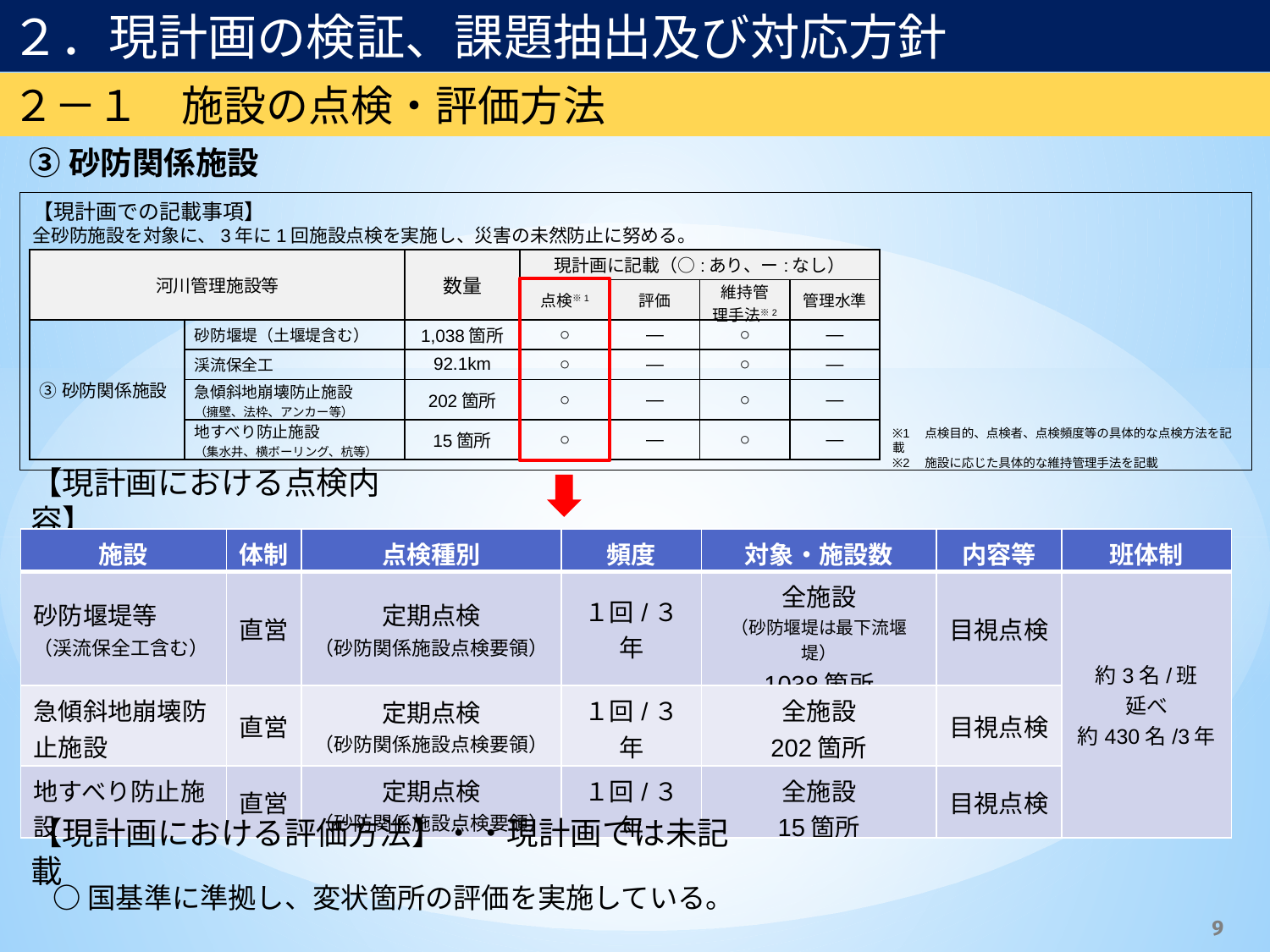

２．現計画の検証、課題抽出及び対応方針
２－１　施設の点検・評価方法
③砂防関係施設
【現計画での記載事項】
全砂防施設を対象に、3年に1回施設点検を実施し、災害の未然防止に努める。
| 河川管理施設等 | 河川管理施設等 | 数量 | 現計画に記載（○:あり、ー:なし） |  |  |  |
| --- | --- | --- | --- | --- | --- | --- |
|  |  |  | 点検※1 | 評価 | 維持管 理手法※2 | 管理水準 |
| ③砂防関係施設 | 砂防堰堤（土堰堤含む） | 1,038箇所 | ○ | ― | ○ | ― |
|  | 渓流保全工 | 92.1km | ○ | ― | ○ | ― |
|  | 急傾斜地崩壊防止施設 （擁壁、法枠、アンカー等） | 202箇所 | ○ | ― | ○ | ― |
|  | 地すべり防止施設 （集水井、横ボーリング、杭等） | 15箇所 | ○ | ― | ○ | ― |

※1　点検目的、点検者、点検頻度等の具体的な点検方法を記載
※2　施設に応じた具体的な維持管理手法を記載
【現計画における点検内容】

| 施設 | 体制 | 点検種別 | 頻度 | 対象・施設数 | 内容等 | 班体制 |
| --- | --- | --- | --- | --- | --- | --- |
| 砂防堰堤等 （渓流保全工含む） | 直営 | 定期点検 （砂防関係施設点検要領） | １回/３年 | 全施設 （砂防堰堤は最下流堰堤） 1038箇所 | 目視点検 | 約3名/班 延べ 約430名/3年 |
| 急傾斜地崩壊防止施設 | 直営 | 定期点検 （砂防関係施設点検要領） | １回/３年 | 全施設 202箇所 | 目視点検 | 約○人/班 延べ約○○○人 |
| 地すべり防止施設 | 直営 | 定期点検 （砂防関係施設点検要領） | １回/３年 | 全施設 15箇所 | 目視点検 | 約○人/班 延べ約○○○人 |
【現計画における評価方法】・・現計画では未記載
○国基準に準拠し、変状箇所の評価を実施している。
9